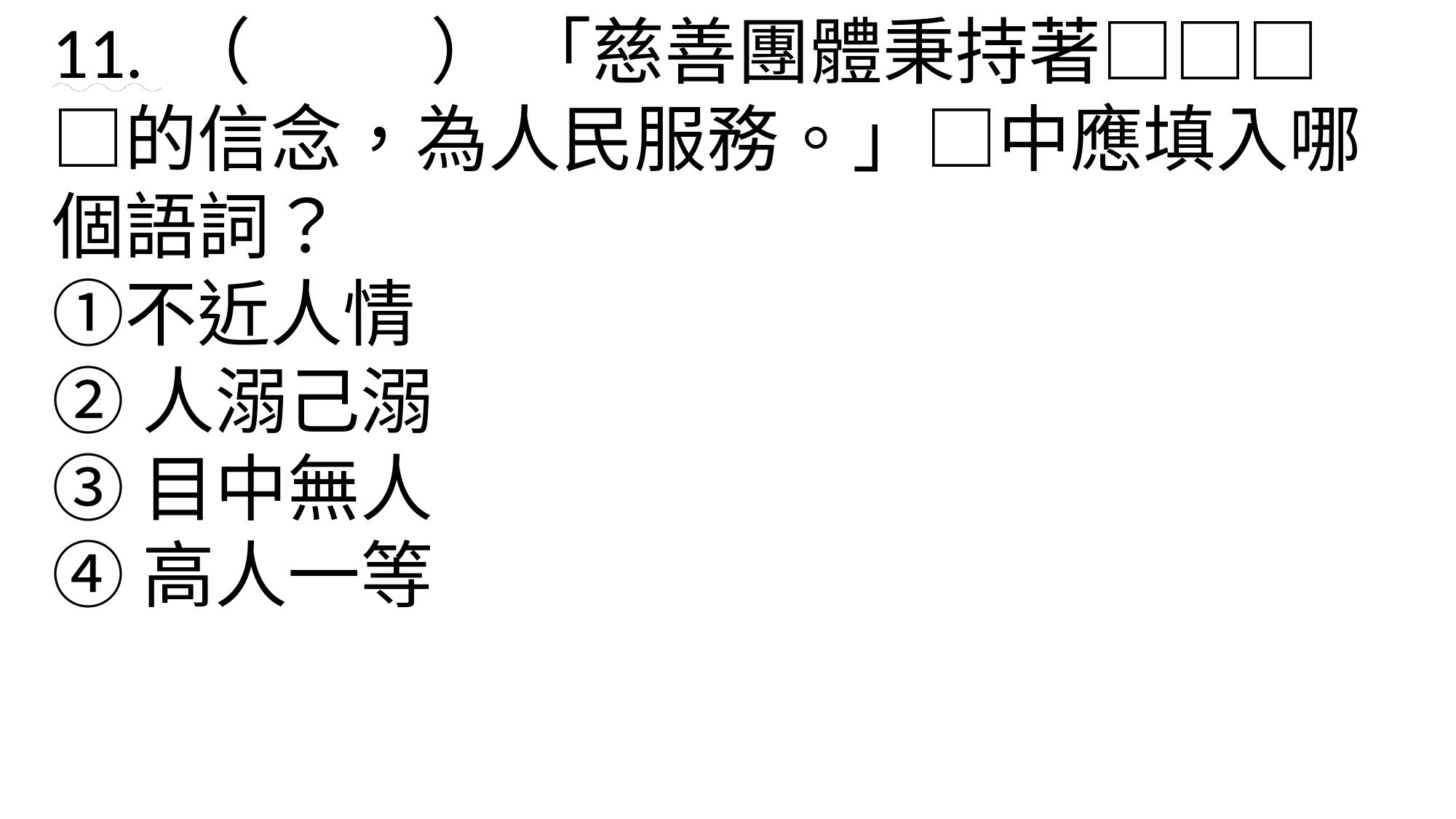

11. （           ） 「慈善團體秉持著□□□□的信念，為人民服務。」□中應填入哪個語詞？　
①不近人情
②人溺己溺
③目中無人
④高人一等